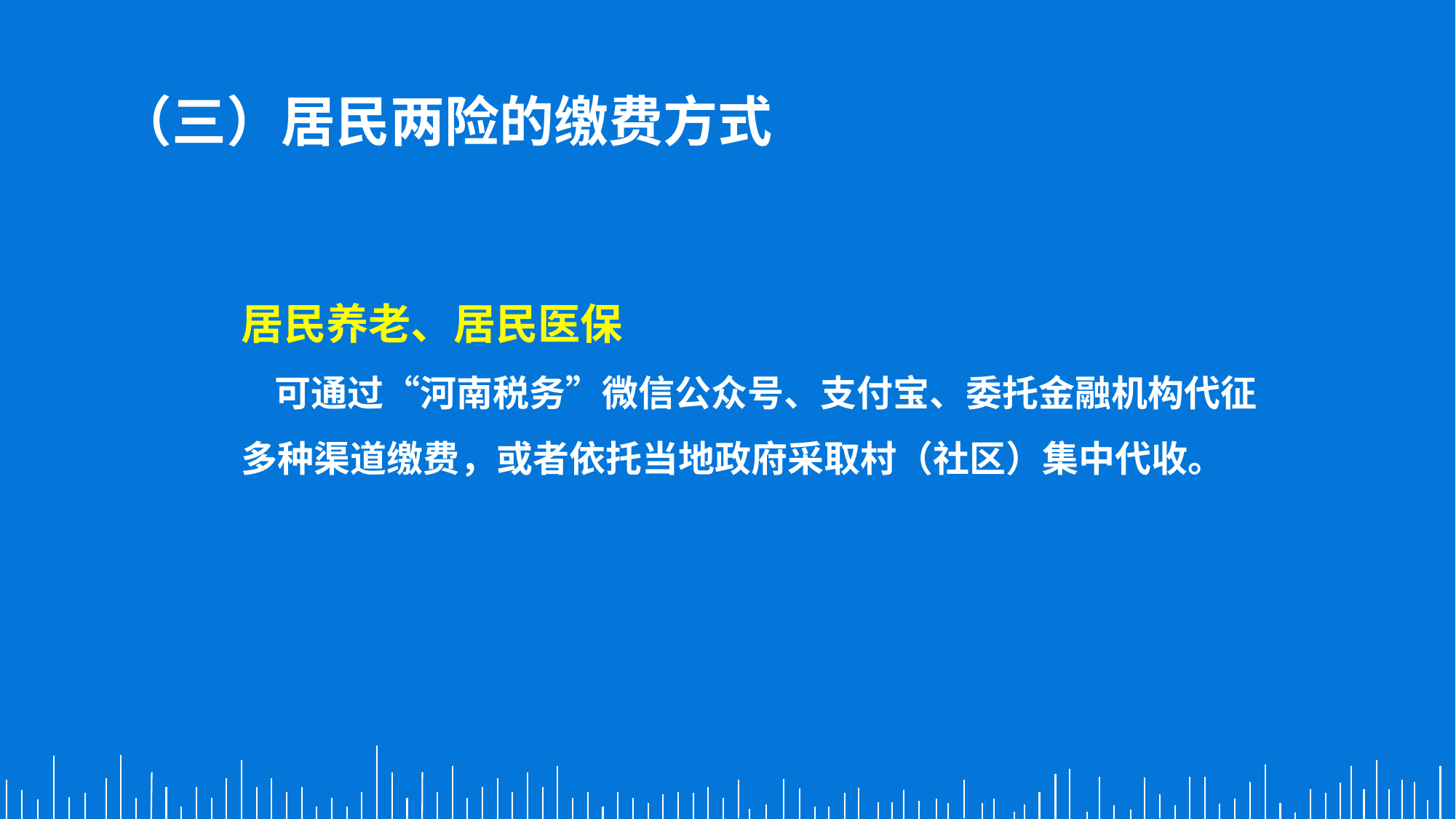

（三）居民两险的缴费方式
居民养老、居民医保
   可通过“河南税务”微信公众号、支付宝、委托金融机构代征多种渠道缴费，或者依托当地政府采取村（社区）集中代收。